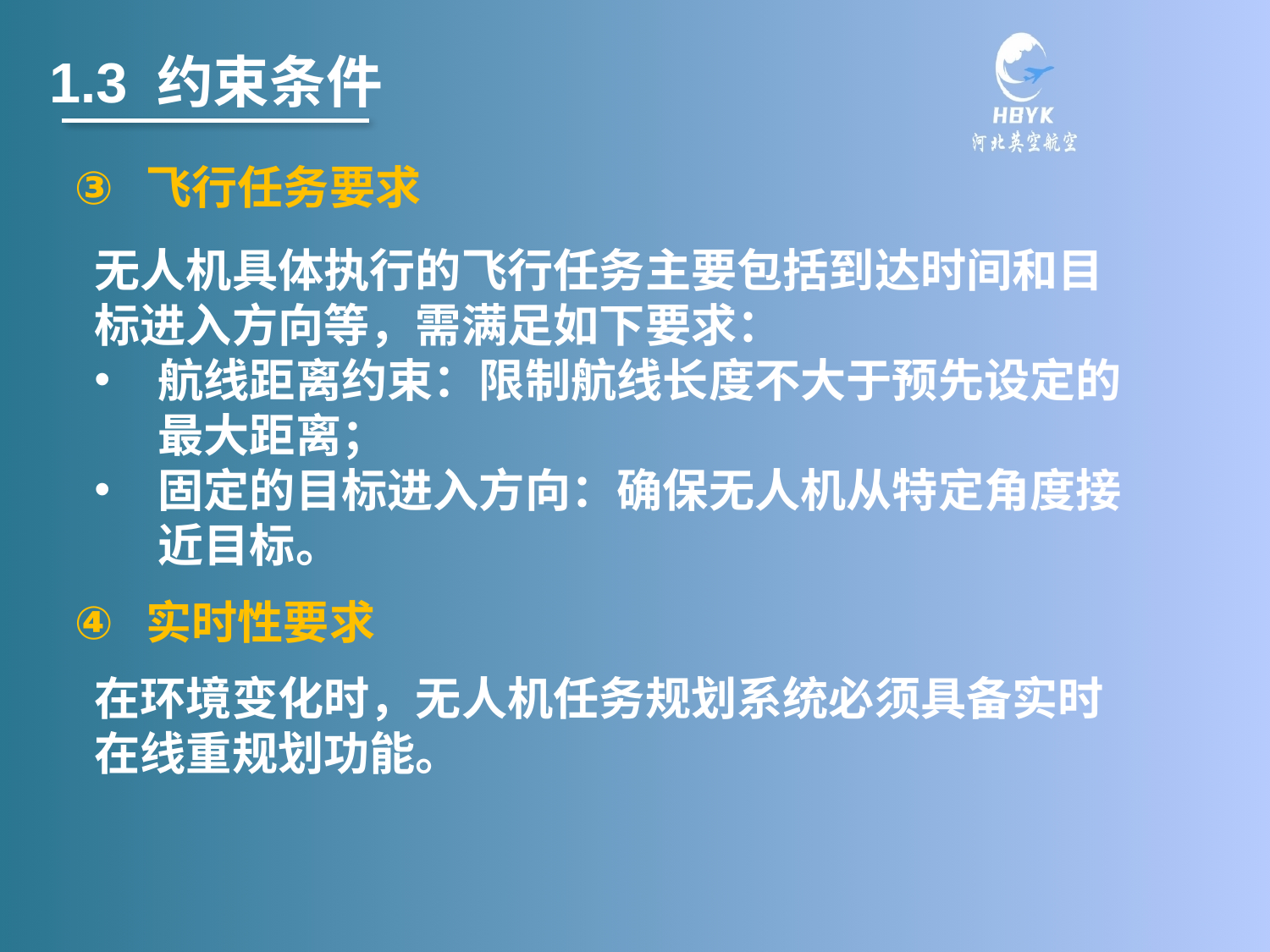

1.3 约束条件

飞行任务要求
无人机具体执行的飞行任务主要包括到达时间和目标进入方向等，需满足如下要求：
航线距离约束：限制航线长度不大于预先设定的最大距离；
固定的目标进入方向：确保无人机从特定角度接近目标。
实时性要求
在环境变化时，无人机任务规划系统必须具备实时在线重规划功能。